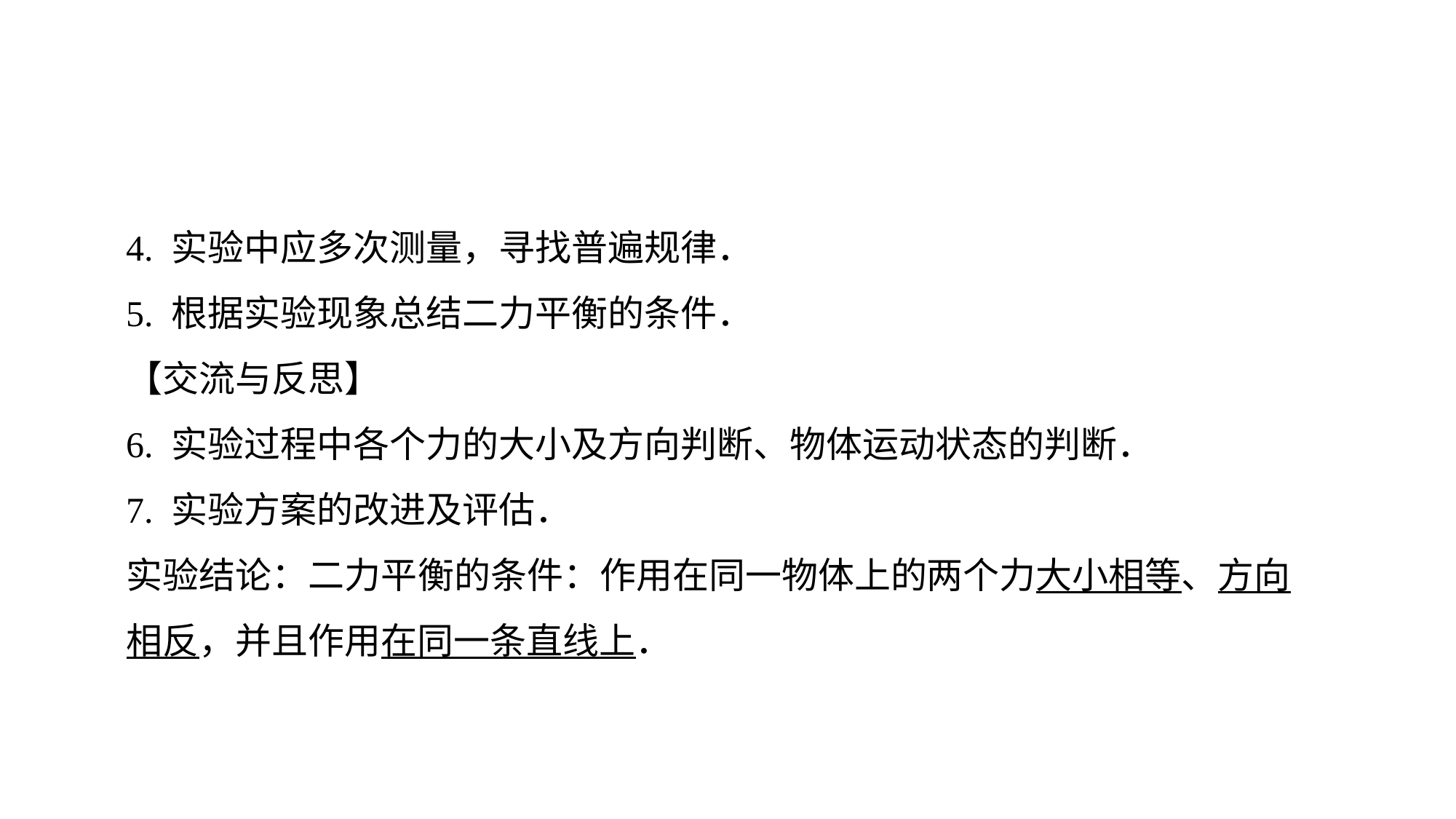

4. 实验中应多次测量，寻找普遍规律．
5. 根据实验现象总结二力平衡的条件．
【交流与反思】
6. 实验过程中各个力的大小及方向判断、物体运动状态的判断．
7. 实验方案的改进及评估．
实验结论：二力平衡的条件：作用在同一物体上的两个力大小相等、方向相反，并且作用在同一条直线上．